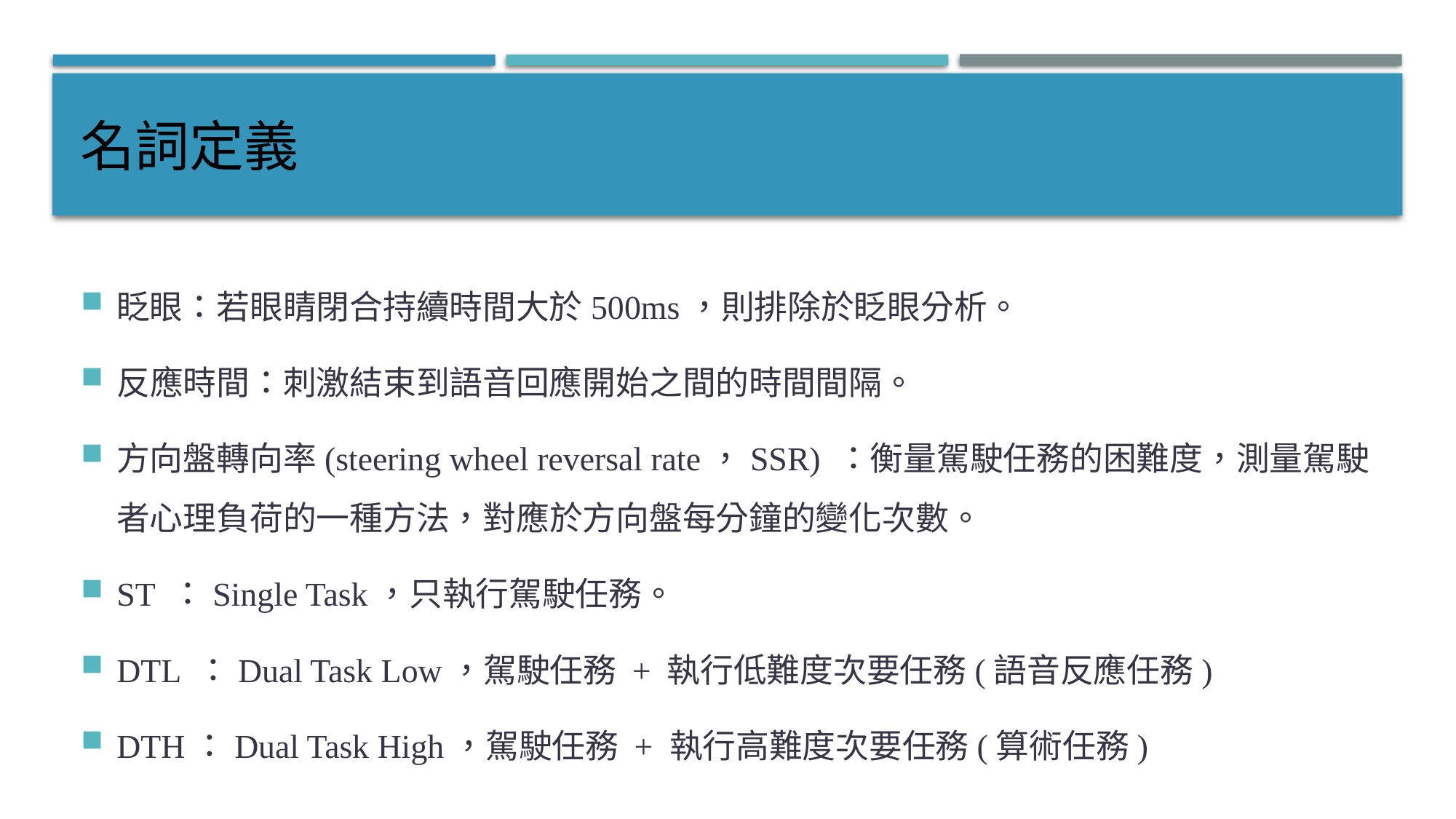

# 名詞定義
眨眼：若眼睛閉合持續時間大於500ms，則排除於眨眼分析。
反應時間：刺激結束到語音回應開始之間的時間間隔。
方向盤轉向率(steering wheel reversal rate，SSR) ：衡量駕駛任務的困難度，測量駕駛者心理負荷的一種方法，對應於方向盤每分鐘的變化次數。
ST ：Single Task，只執行駕駛任務。
DTL ：Dual Task Low，駕駛任務 + 執行低難度次要任務(語音反應任務)
DTH：Dual Task High，駕駛任務 + 執行高難度次要任務(算術任務)